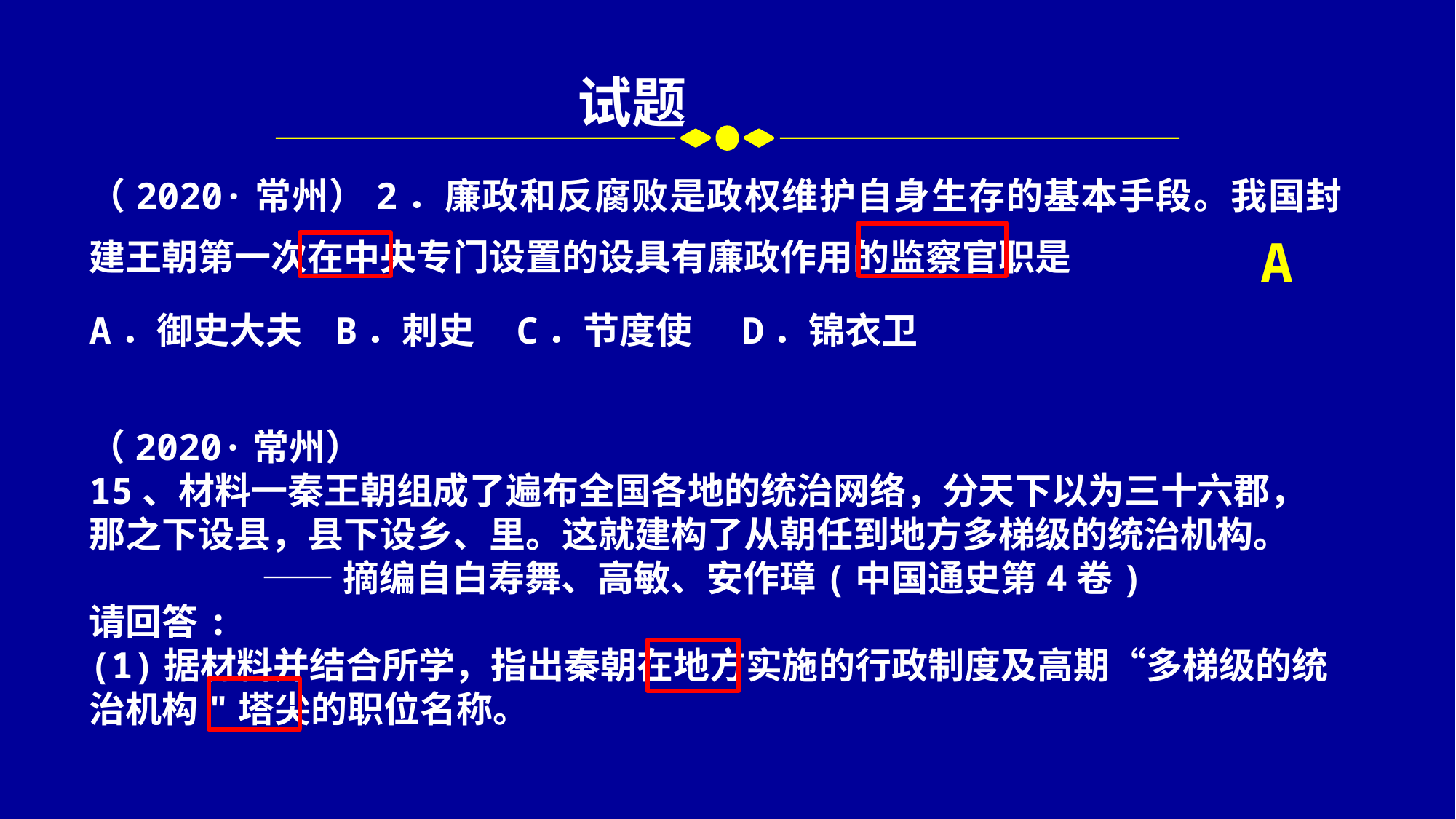

试题

（2020·常州）2．廉政和反腐败是政权维护自身生存的基本手段。我国封建王朝第一次在中央专门设置的设具有廉政作用的监察官职是
A．御史大夫   B．刺史    C．节度使     D．锦衣卫

A

（2020·常州）
15、材料一秦王朝组成了遍布全国各地的统治网络，分天下以为三十六郡，那之下设县，县下设乡、里。这就建构了从朝任到地方多梯级的统治机构。
                     ——摘编自白寿舞、高敏、安作璋(中国通史第4卷)
请回答:
(1)据材料并结合所学，指出秦朝在地方实施的行政制度及高期“多梯级的统治机构"塔尖的职位名称。